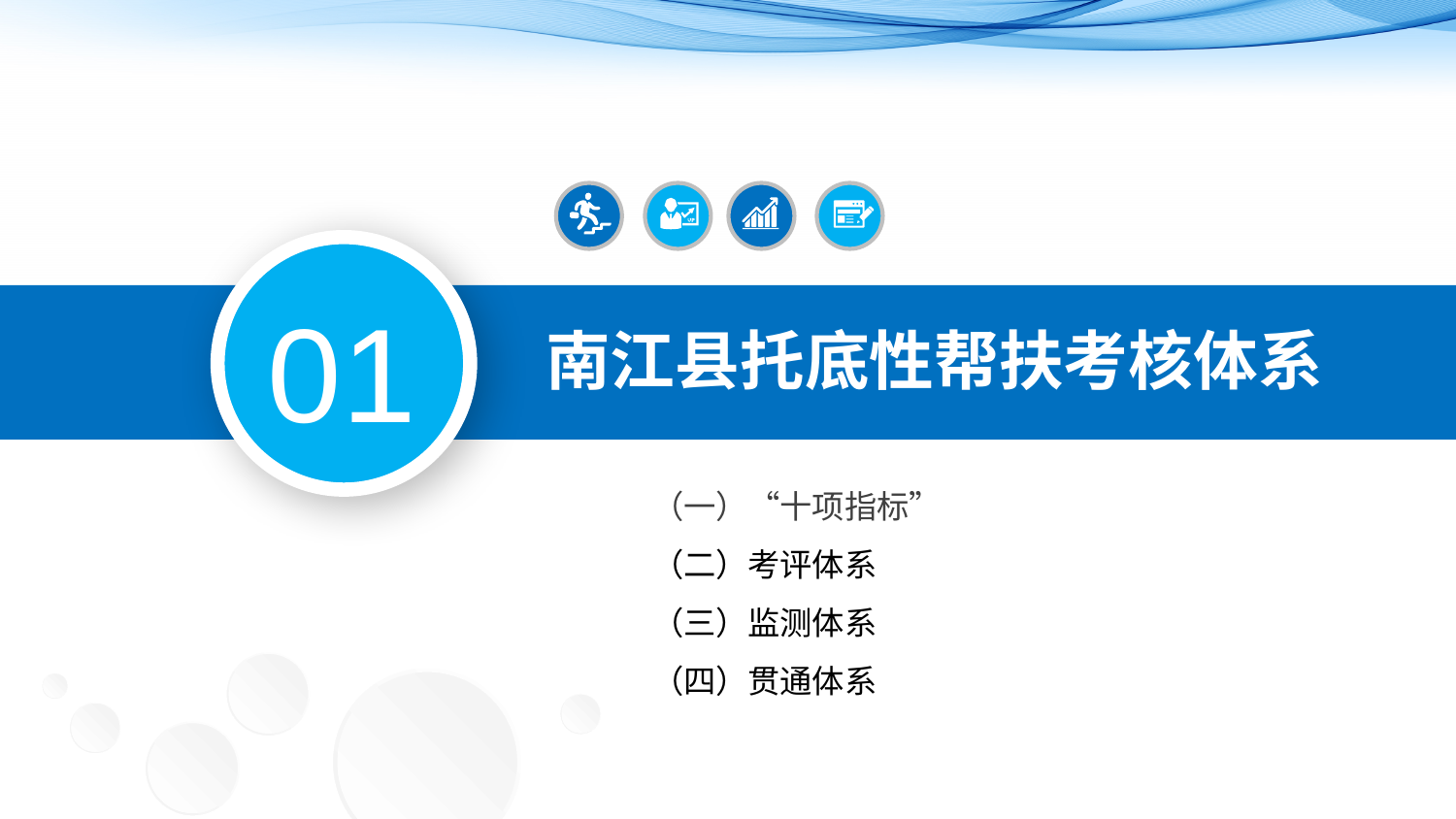

01

南江县托底性帮扶考核体系
（一）“十项指标”
（二）考评体系
（三）监测体系
（四）贯通体系